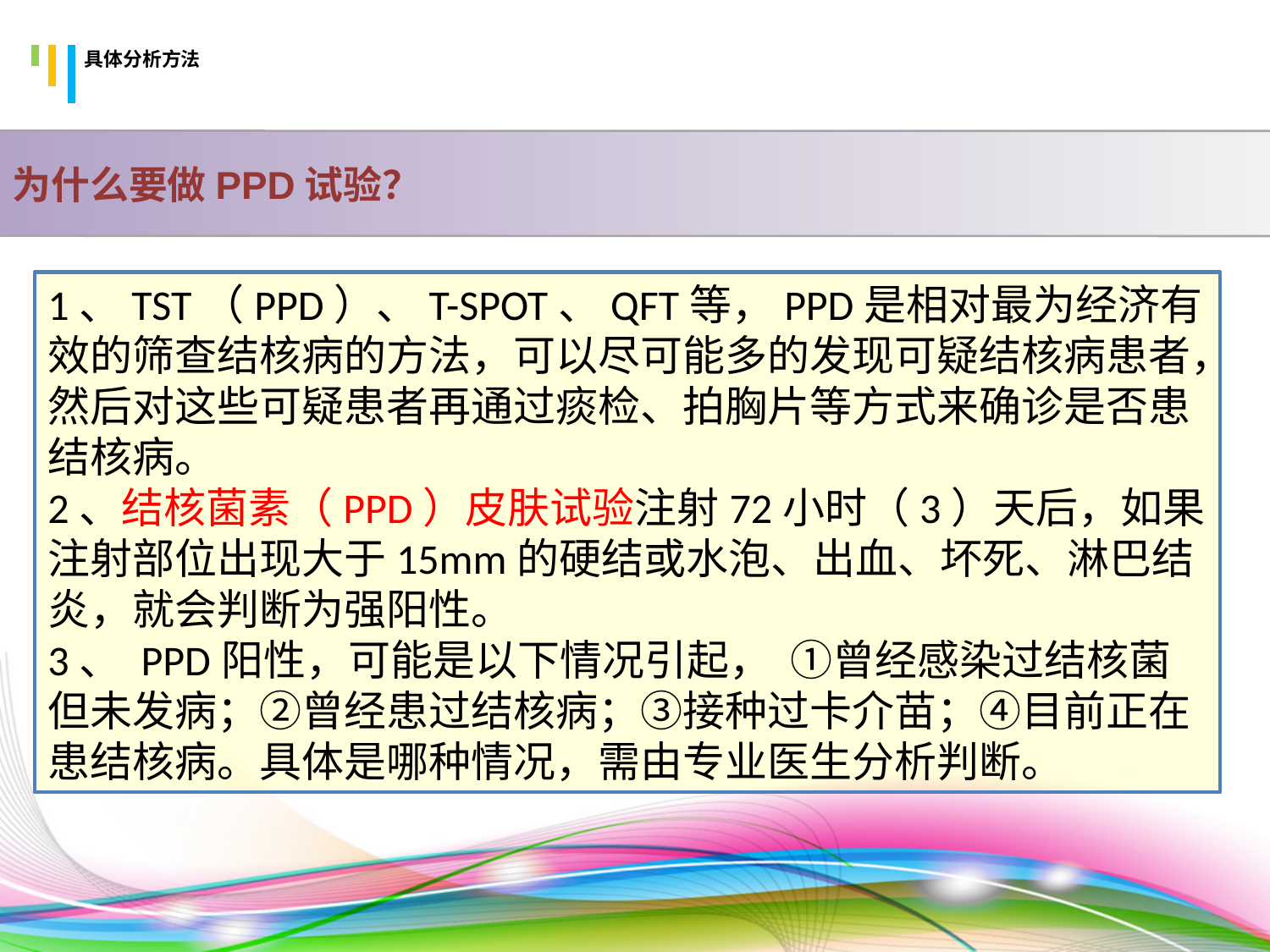

# 具体分析方法
为什么要做PPD试验？
1、TST（PPD）、T-SPOT、QFT等，PPD是相对最为经济有效的筛查结核病的方法，可以尽可能多的发现可疑结核病患者，然后对这些可疑患者再通过痰检、拍胸片等方式来确诊是否患结核病。
2、结核菌素（PPD）皮肤试验注射72小时（3）天后，如果注射部位出现大于15mm的硬结或水泡、出血、坏死、淋巴结炎，就会判断为强阳性。
3、 PPD阳性，可能是以下情况引起，  ①曾经感染过结核菌但未发病；②曾经患过结核病；③接种过卡介苗；④目前正在患结核病。具体是哪种情况，需由专业医生分析判断。